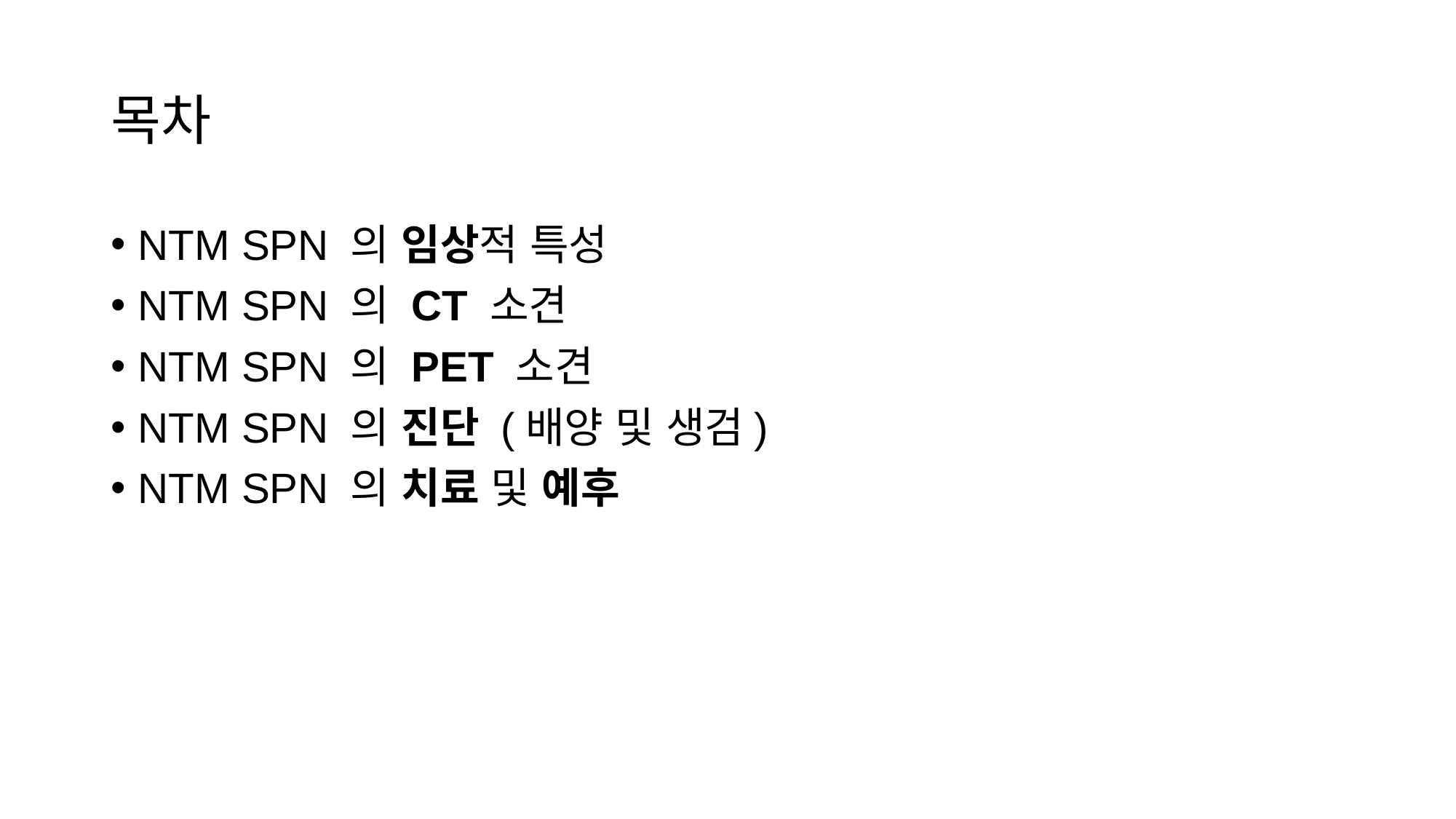

# 목차
NTM SPN 의 임상적 특성
NTM SPN 의 CT 소견
NTM SPN 의 PET 소견
NTM SPN 의 진단 (배양 및 생검)
NTM SPN 의 치료 및 예후